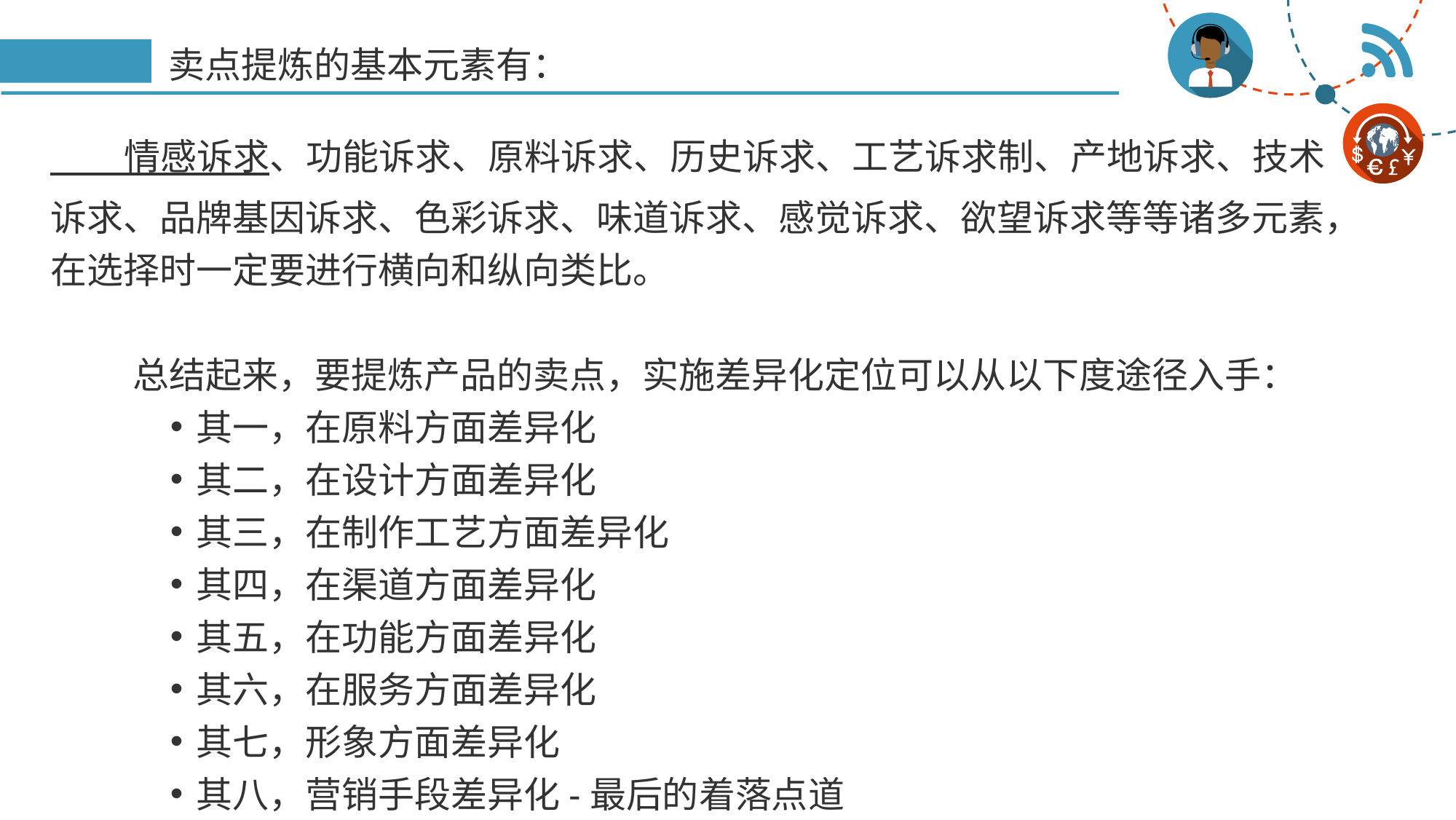

卖点提炼的基本元素有：
         情感诉求、功能诉求、原料诉求、历史诉求、工艺诉求制、产地诉求、技术诉求、品牌基因诉求、色彩诉求、味道诉求、感觉诉求、欲望诉求等等诸多元素，在选择时一定要进行横向和纵向类比。

         总结起来，要提炼产品的卖点，实施差异化定位可以从以下度途径入手：
其一，在原料方面差异化
其二，在设计方面差异化
其三，在制作工艺方面差异化
其四，在渠道方面差异化
其五，在功能方面差异化
其六，在服务方面差异化
其七，形象方面差异化
其八，营销手段差异化-最后的着落点道